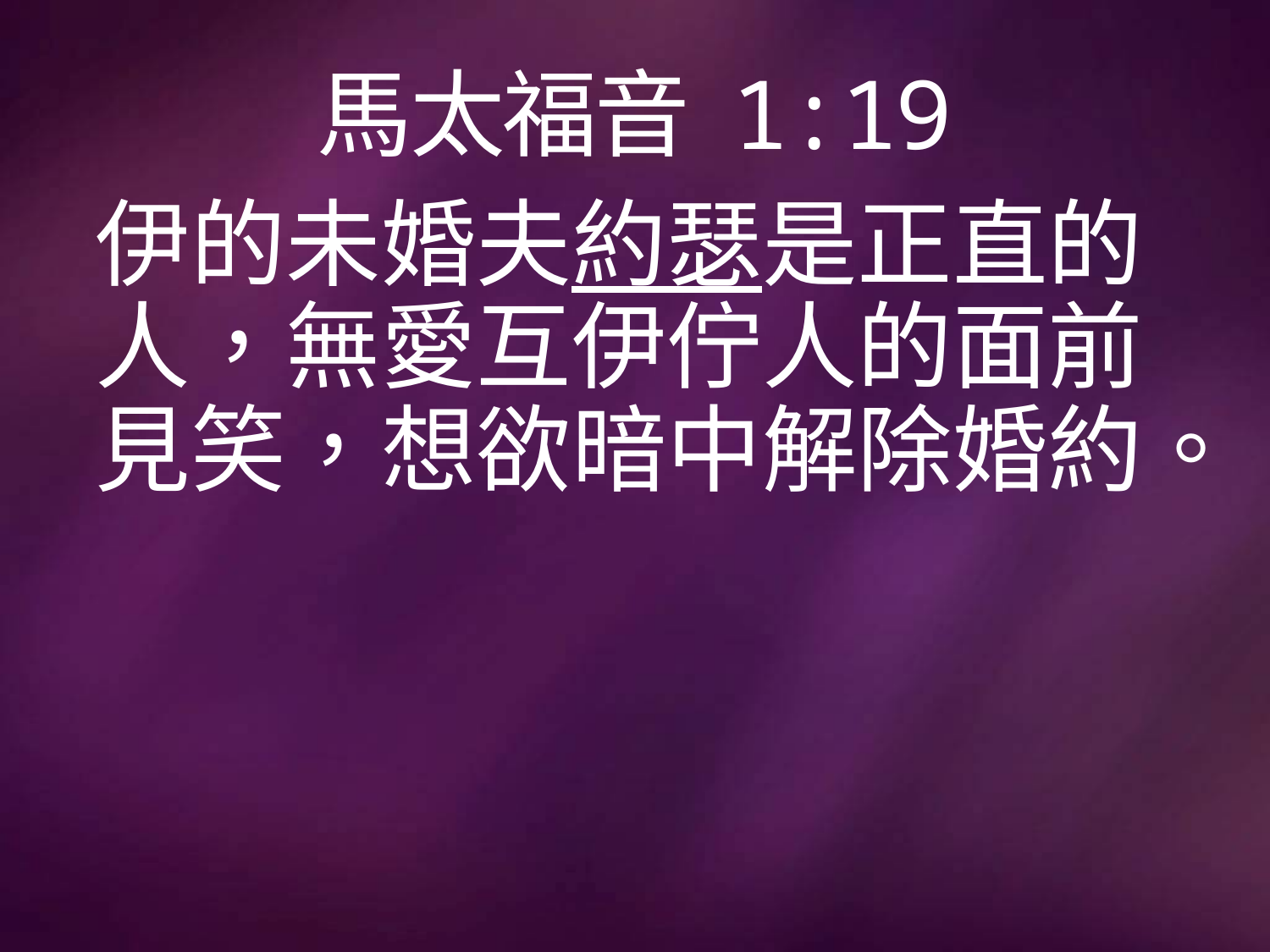

# 馬太福音 1:19
伊的未婚夫約瑟是正直的人，無愛互伊佇人的面前見笑，想欲暗中解除婚約。